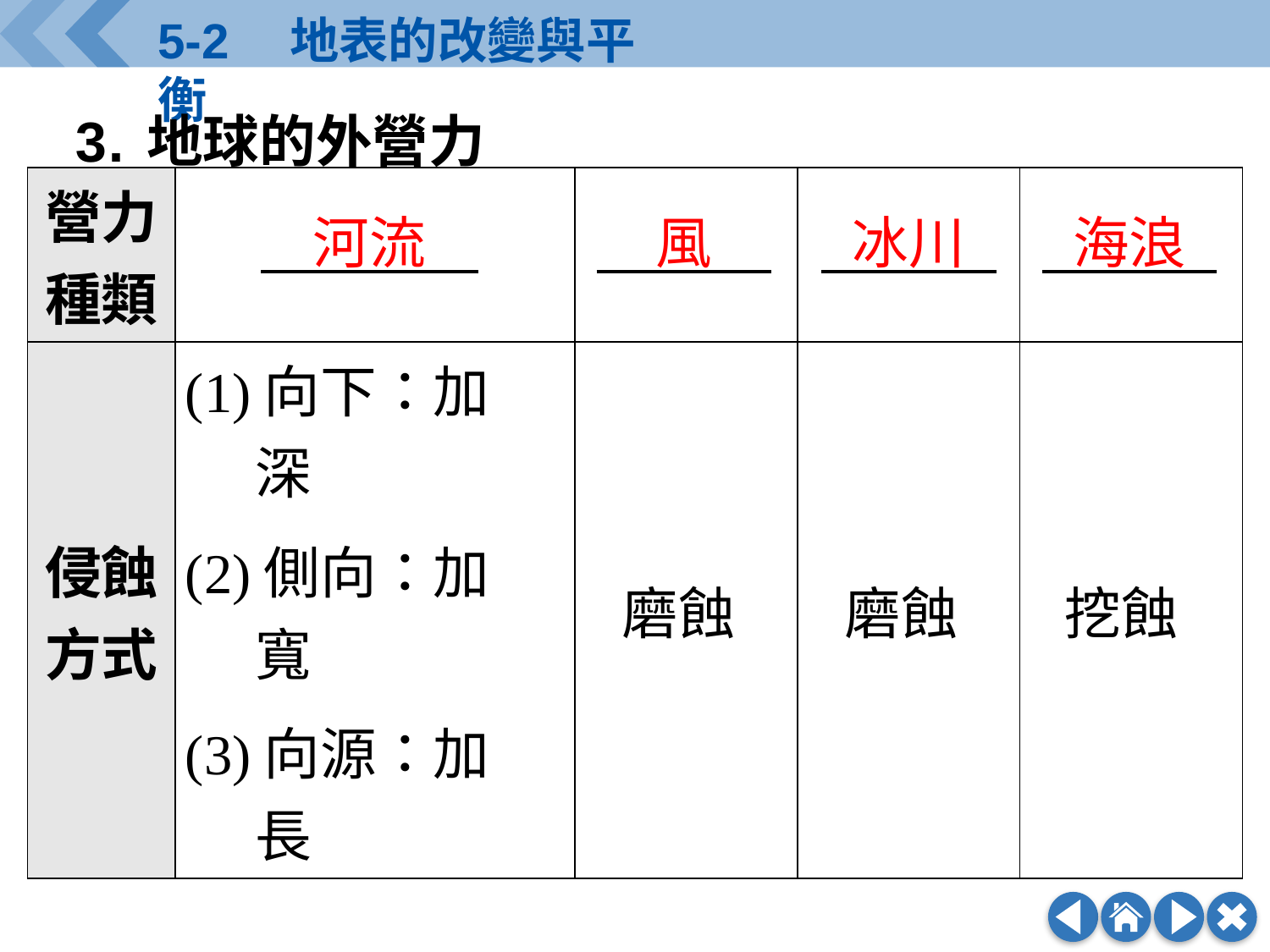

地球的外營力
| 營力 種類 |  |  |  |  |
| --- | --- | --- | --- | --- |
| 侵蝕 方式 | (1)向下：加深 (2)側向：加寬 (3)向源：加長 | 磨蝕 | 磨蝕 | 挖蝕 |
河流
風
冰川
海浪